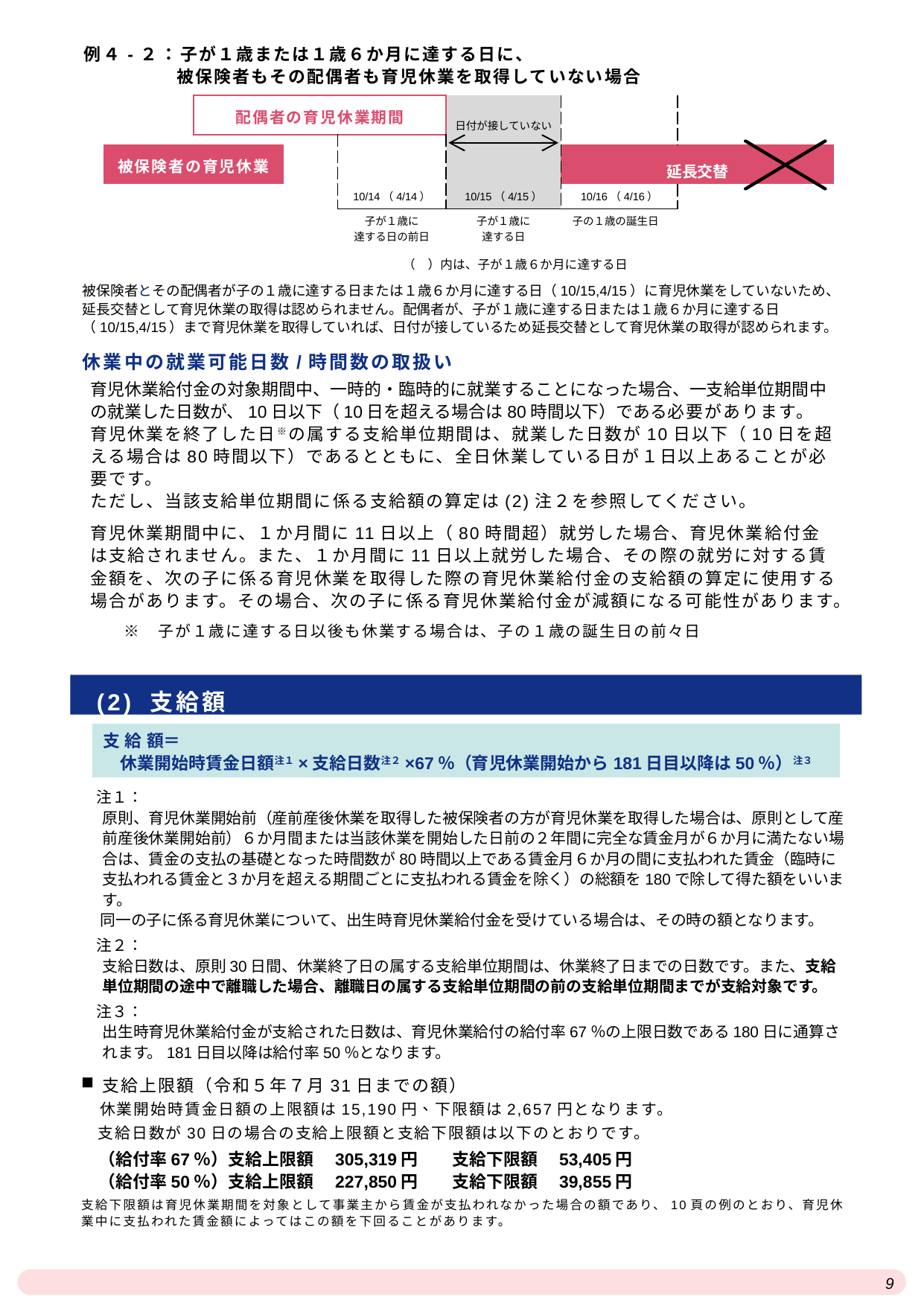

例４-２：子が１歳または１歳６か月に達する日に、
　　　　　被保険者もその配偶者も育児休業を取得していない場合
|  | 配偶者の育児休業期間 |  |  |  |  |  |  |  |  |  |  |  |
| --- | --- | --- | --- | --- | --- | --- | --- | --- | --- | --- | --- | --- |
|  |  |  |  |  |  |  |  |  |  |  |  |  |
| 被保険者の育児休業 |  |  |  |  |  |  | 延長交替 |  |  |  |  |  |
|  |  |  | 10/14（4/14） |  | 10/15（4/15） |  | 10/16（4/16） |  |  |  |  |  |
|  |  |  | 子が１歳に 達する日の前日 |  | 子が１歳に 達する日 |  | 子の１歳の誕生日 |  |  |  |  |  |
|  |  |  |  | （　）内は、子が１歳６か月に達する日 |  |  |  |  |  |  |  |  |
日付が接していない

被保険者とその配偶者が子の１歳に達する日または１歳６か月に達する日（10/15,4/15）に育児休業をしていないため、延長交替として育児休業の取得は認められません。配偶者が、子が１歳に達する日または１歳６か月に達する日（10/15,4/15）まで育児休業を取得していれば、日付が接しているため延長交替として育児休業の取得が認められます。
休業中の就業可能日数/時間数の取扱い
育児休業給付金の対象期間中、一時的・臨時的に就業することになった場合、一支給単位期間中の就業した日数が、10日以下（10日を超える場合は80時間以下）である必要があります。
育児休業を終了した日※の属する支給単位期間は、就業した日数が10日以下（10日を超える場合は80時間以下）であるとともに、全日休業している日が１日以上あることが必要です。
ただし、当該支給単位期間に係る支給額の算定は(2)注２を参照してください。
育児休業期間中に、１か月間に11日以上（80時間超）就労した場合、育児休業給付金は支給されません。また、１か月間に11日以上就労した場合、その際の就労に対する賃金額を、次の子に係る育児休業を取得した際の育児休業給付金の支給額の算定に使用する場合があります。その場合、次の子に係る育児休業給付金が減額になる可能性があります。
　　※　子が１歳に達する日以後も休業する場合は、子の１歳の誕生日の前々日
(2) 支給額
支給額＝
　休業開始時賃金日額注１×支給日数注２×67％（育児休業開始から181日目以降は50％）注３
　注１：
原則、育児休業開始前（産前産後休業を取得した被保険者の方が育児休業を取得した場合は、原則として産前産後休業開始前）６か月間または当該休業を開始した日前の２年間に完全な賃金月が６か月に満たない場合は、賃金の支払の基礎となった時間数が80時間以上である賃金月６か月の間に支払われた賃金（臨時に支払われる賃金と３か月を超える期間ごとに支払われる賃金を除く）の総額を180で除して得た額をいいます。
　 同一の子に係る育児休業について、出生時育児休業給付金を受けている場合は、その時の額となります。
　注２：
支給日数は、原則30日間、休業終了日の属する支給単位期間は、休業終了日までの日数です。また、支給単位期間の途中で離職した場合、離職日の属する支給単位期間の前の支給単位期間までが支給対象です。
　注３：
出生時育児休業給付金が支給された日数は、育児休業給付の給付率67％の上限日数である180日に通算されます。181日目以降は給付率50％となります。
支給上限額（令和５年７月31日までの額）
　休業開始時賃金日額の上限額は15,190円、下限額は2,657円となります。
　支給日数が30日の場合の支給上限額と支給下限額は以下のとおりです。
　（給付率67％）支給上限額　305,319円　　支給下限額　53,405円
　（給付率50％）支給上限額　227,850円　　支給下限額　39,855円
支給下限額は育児休業期間を対象として事業主から賃金が支払われなかった場合の額であり、10頁の例のとおり、育児休業中に支払われた賃金額によってはこの額を下回ることがあります。
9